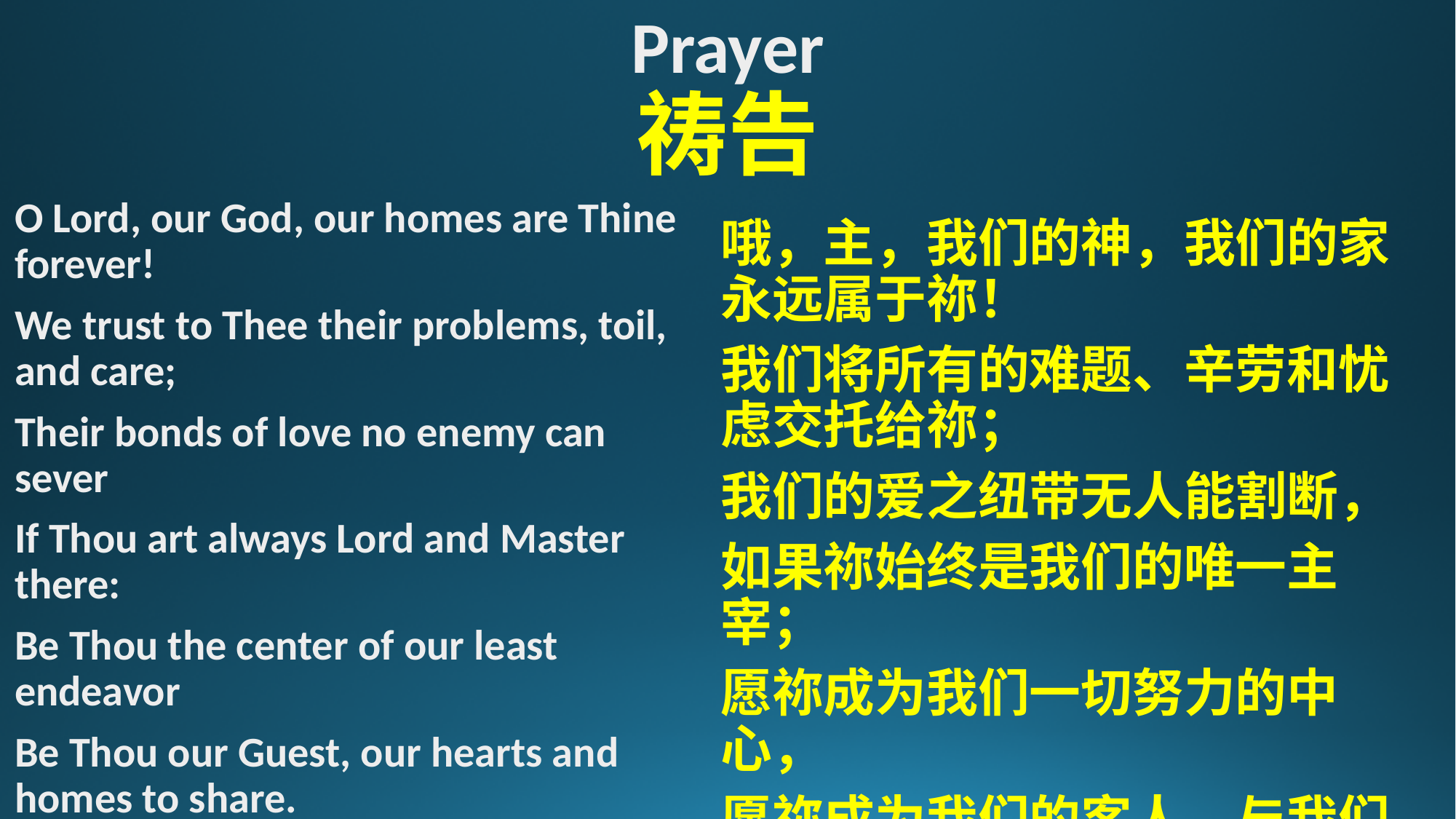

# Prayer 祷告
O Lord, our God, our homes are Thine forever!
We trust to Thee their problems, toil, and care;
Their bonds of love no enemy can sever
If Thou art always Lord and Master there:
Be Thou the center of our least endeavor
Be Thou our Guest, our hearts and homes to share.
哦，主，我们的神，我们的家永远属于祢！
我们将所有的难题、辛劳和忧虑交托给祢；
我们的爱之纽带无人能割断，
如果祢始终是我们的唯一主宰；
愿祢成为我们一切努力的中心，
愿祢成为我们的客人，与我们共享心灵与家园。